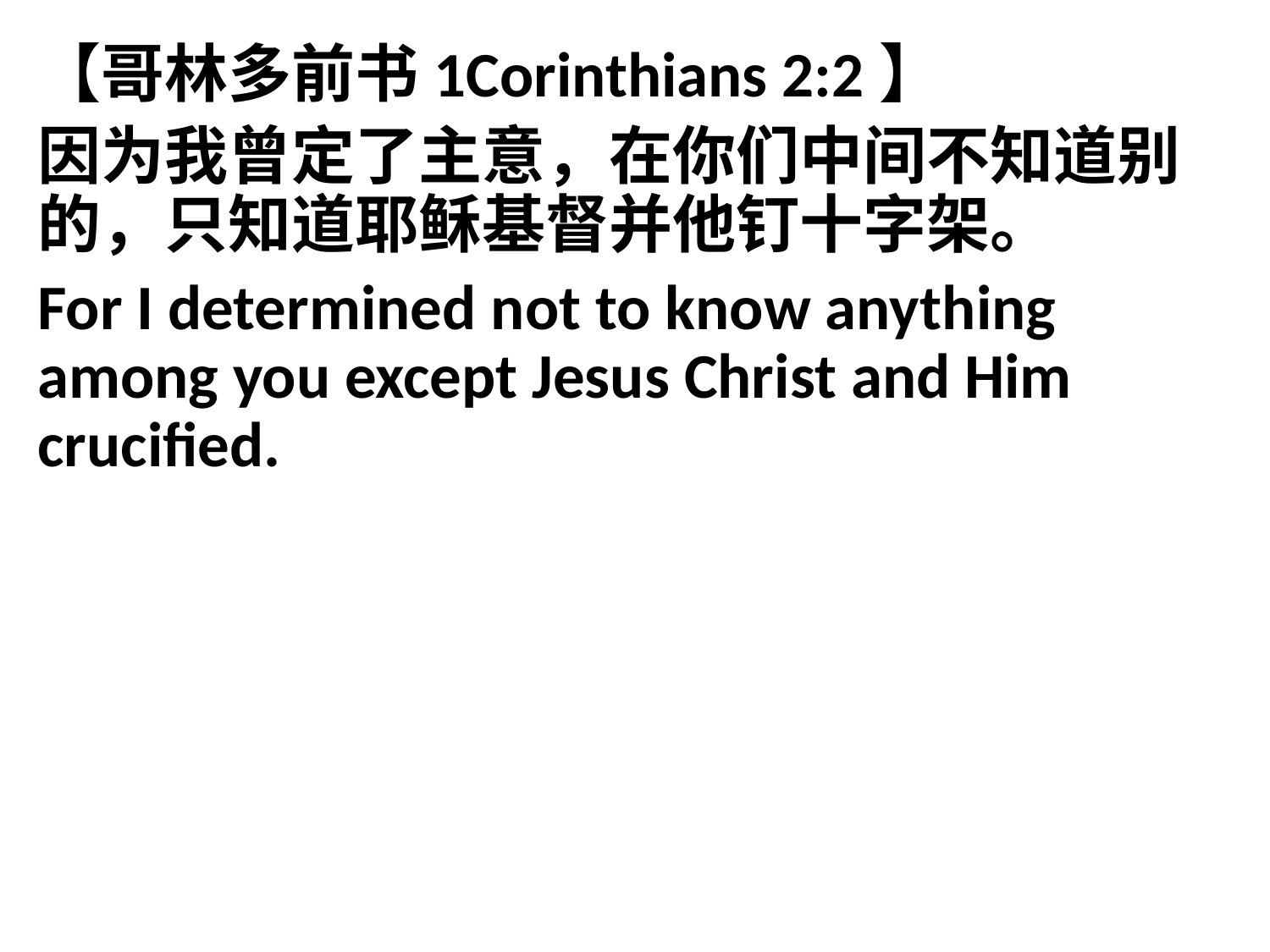

【哥林多前书1Corinthians 2:2】
因为我曾定了主意，在你们中间不知道别的，只知道耶稣基督并他钉十字架。
For I determined not to know anything among you except Jesus Christ and Him crucified.